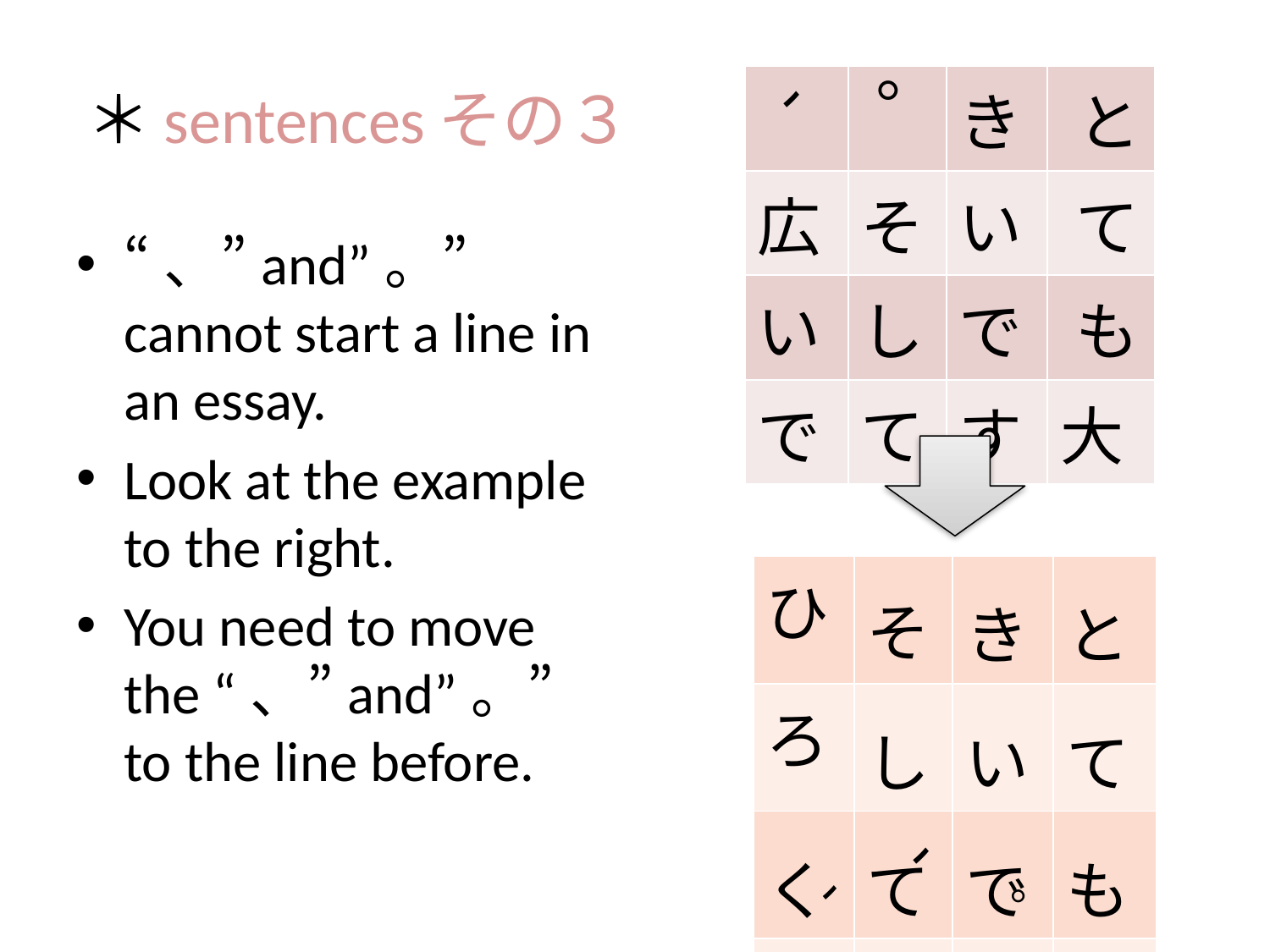

# ＊sentencesその３
|  |  | き | と |
| --- | --- | --- | --- |
| 広 | そ | い | て |
| い | し | で | も |
| で | て | す | 大 |
。
、
“、”and”。” cannot start a line in an essay.
Look at the example to the right.
You need to move the “、”and”。” to the line before.

| ひ | そ | き | と |
| --- | --- | --- | --- |
| ろ | し | い | て |
| く | て | で | も |
| て |  | す | 大 |
、
、
。